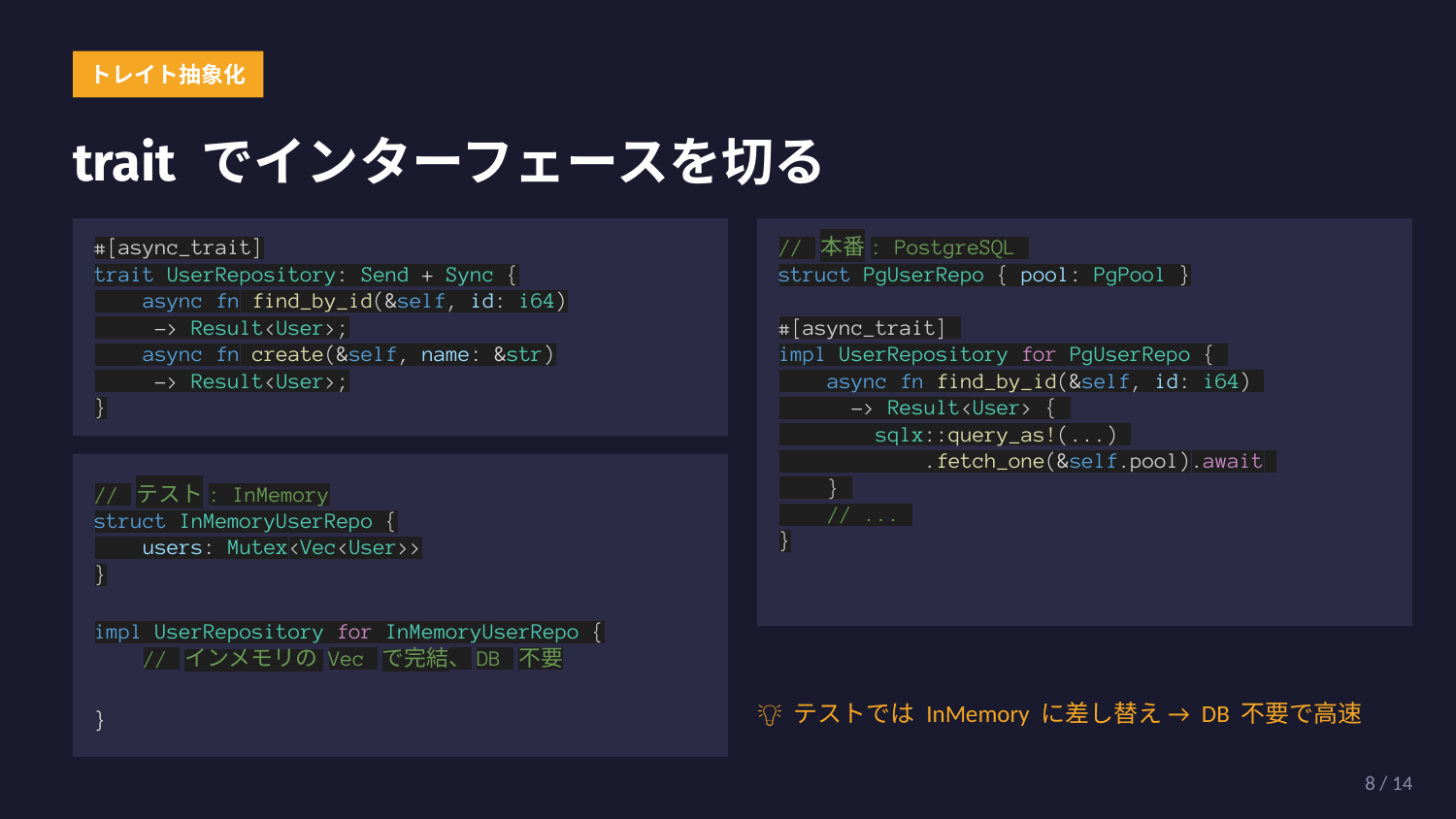

トレイト抽象化
trait でインターフェースを切る

#[async_trait]
trait UserRepository: Send + Sync {
    async fn find_by_id(&self, id: i64)
     -> Result<User>;
    async fn create(&self, name: &str)
     -> Result<User>;
}

// 本番: PostgreSQL
struct PgUserRepo { pool: PgPool }

#[async_trait]
impl UserRepository for PgUserRepo {
    async fn find_by_id(&self, id: i64)
      -> Result<User> {
        sqlx::query_as!(...)
            .fetch_one(&self.pool).await
    }
    // ...
}

// テスト: InMemory
struct InMemoryUserRepo {
    users: Mutex<Vec<User>>
}

impl UserRepository for InMemoryUserRepo {
    // インメモリの Vec で完結、DB 不要

}
💡 テストでは InMemory に差し替え → DB 不要で高速
8 / 14